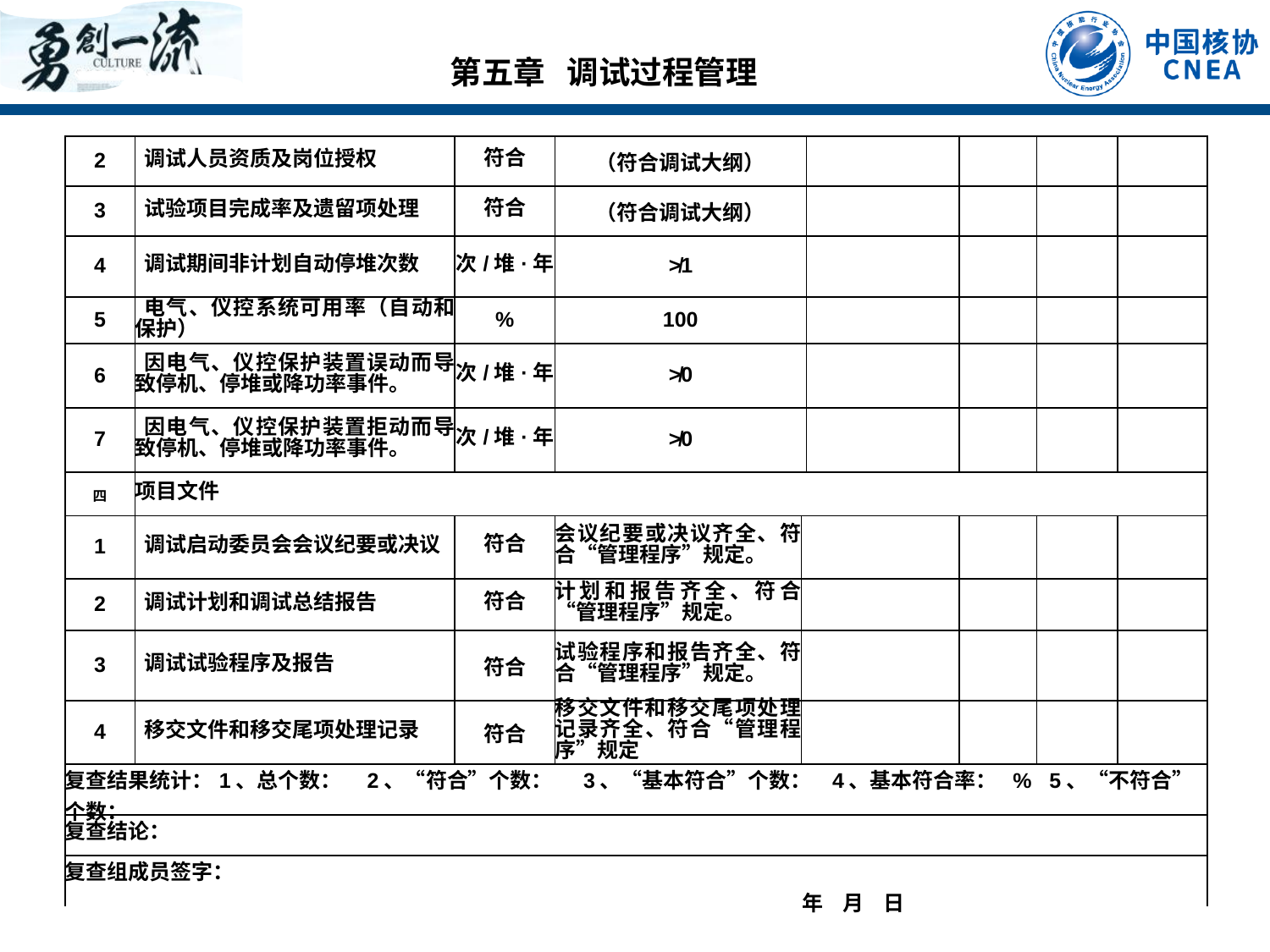

第五章   调试过程管理
| 2 | 调试人员资质及岗位授权 | 符合 | （符合调试大纲） |  |  |  |  |  |
| --- | --- | --- | --- | --- | --- | --- | --- | --- |
| 3 | 试验项目完成率及遗留项处理 | 符合 | （符合调试大纲） |  |  |  |  |  |
| 4 | 调试期间非计划自动停堆次数 | 次/堆·年 | ≯1 |  |  |  |  |  |
| 5 | 电气、仪控系统可用率（自动和保护） | % | 100 |  |  |  |  |  |
| 6 | 因电气、仪控保护装置误动而导致停机、停堆或降功率事件。 | 次/堆·年 | ≯0 |  |  |  |  |  |
| 7 | 因电气、仪控保护装置拒动而导致停机、停堆或降功率事件。 | 次/堆·年 | ≯0 |  |  |  |  |  |
| 四 | 项目文件 |  |  |  |  |  |  |  |
| 1 | 调试启动委员会会议纪要或决议 | 符合 | 会议纪要或决议齐全、符合“管理程序”规定。 |  |  |  |  |  |
| 2 | 调试计划和调试总结报告 | 符合 | 计划和报告齐全、符合“管理程序”规定。 |  |  |  |  |  |
| 3 | 调试试验程序及报告 | 符合 | 试验程序和报告齐全、符合“管理程序”规定。 |  |  |  |  |  |
| 4 | 移交文件和移交尾项处理记录 | 符合 | 移交文件和移交尾项处理记录齐全、符合“管理程序”规定 |  |  |  |  |  |
| 复查结果统计：1、总个数： 2、“符合”个数： 3、“基本符合”个数： 4、基本符合率： % 5、“不符合”个数： |  |  |  |  |  |  |  |  |
| 复查结论： |  |  |  |  |  |  |  |  |
| 复查组成员签字：　 　　　　　　　　　　 　　　 年 月 日 |  |  |  |  |  |  |  |  |